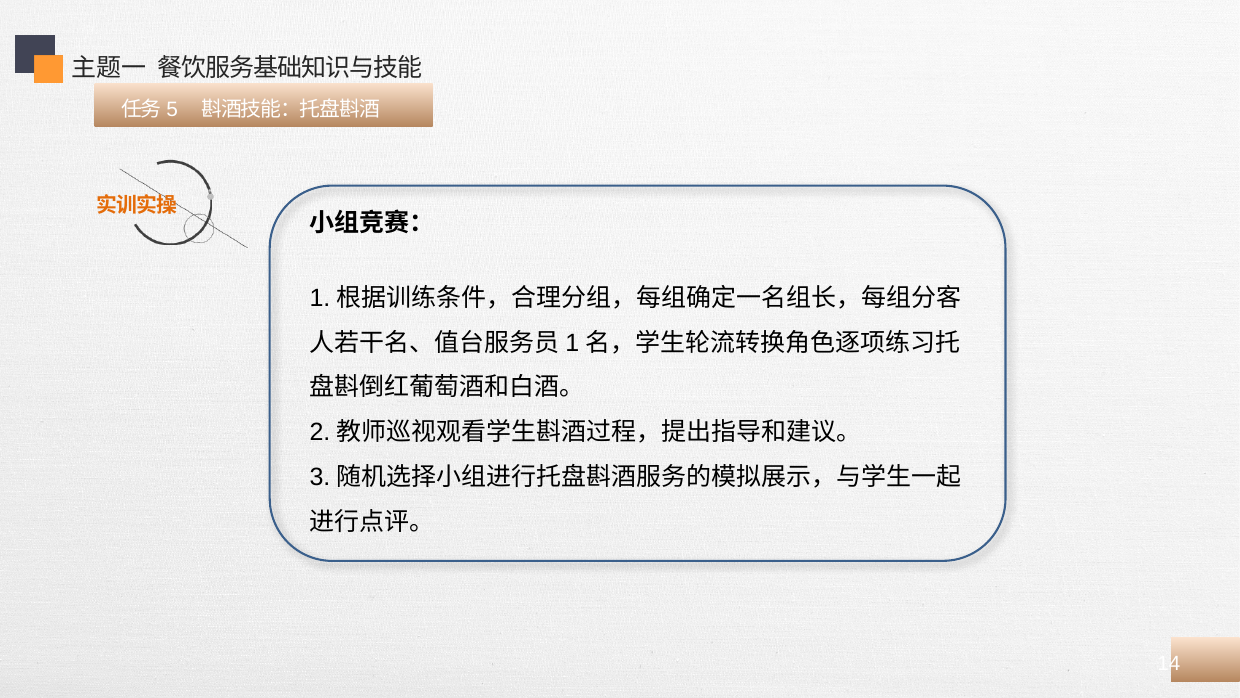

主题一  餐饮服务基础知识与技能

 任务5    斟酒技能：托盘斟酒

小组竞赛：

1.根据训练条件，合理分组，每组确定一名组长，每组分客人若干名、值台服务员1名，学生轮流转换角色逐项练习托盘斟倒红葡萄酒和白酒。
2.教师巡视观看学生斟酒过程，提出指导和建议。
3.随机选择小组进行托盘斟酒服务的模拟展示，与学生一起进行点评。